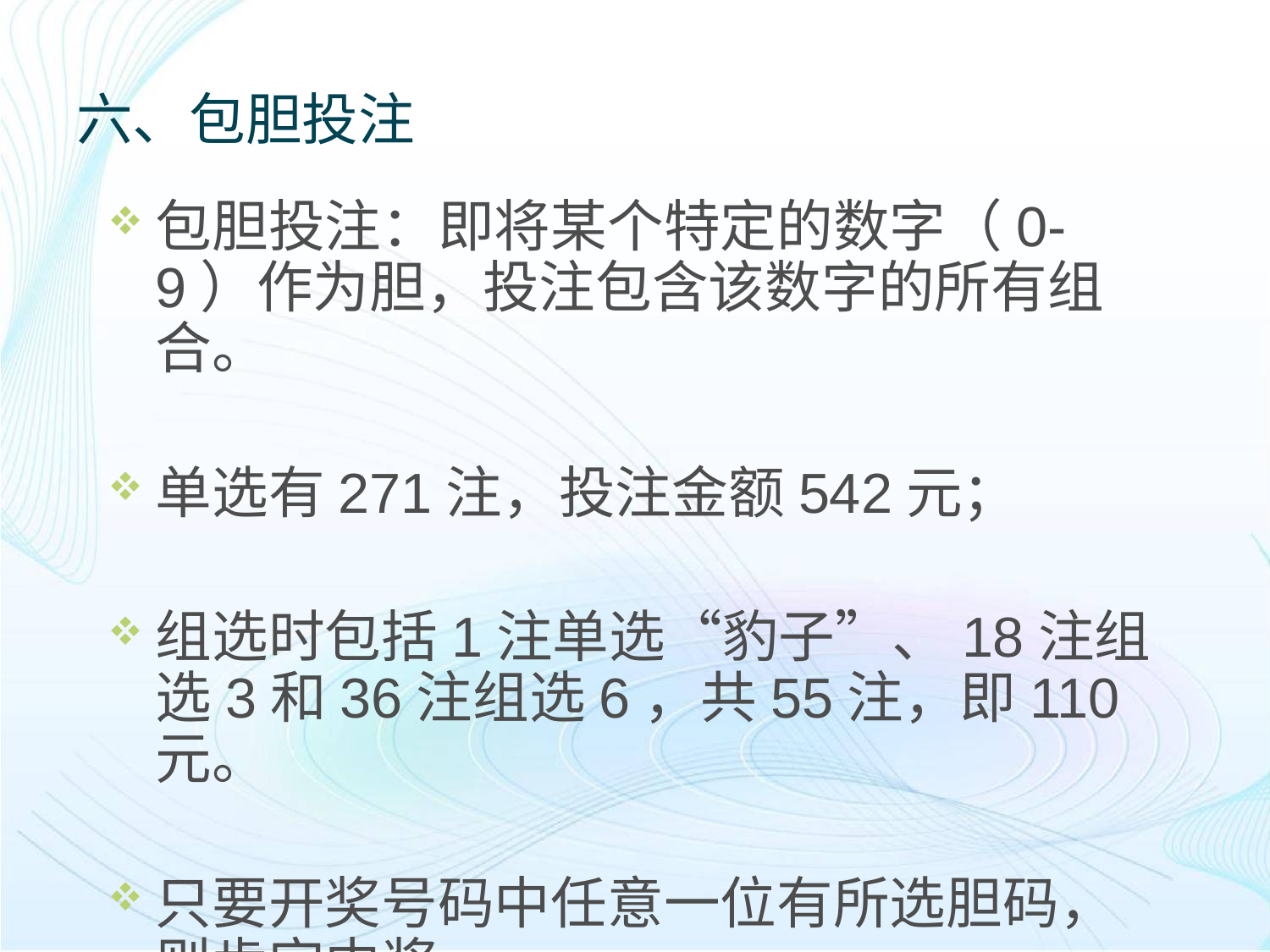

# 六、包胆投注
包胆投注：即将某个特定的数字（0-9）作为胆，投注包含该数字的所有组合。

单选有271注，投注金额542元；

组选时包括1注单选“豹子”、18注组选3和36注组选6，共55注，即110元。

只要开奖号码中任意一位有所选胆码，则肯定中奖。